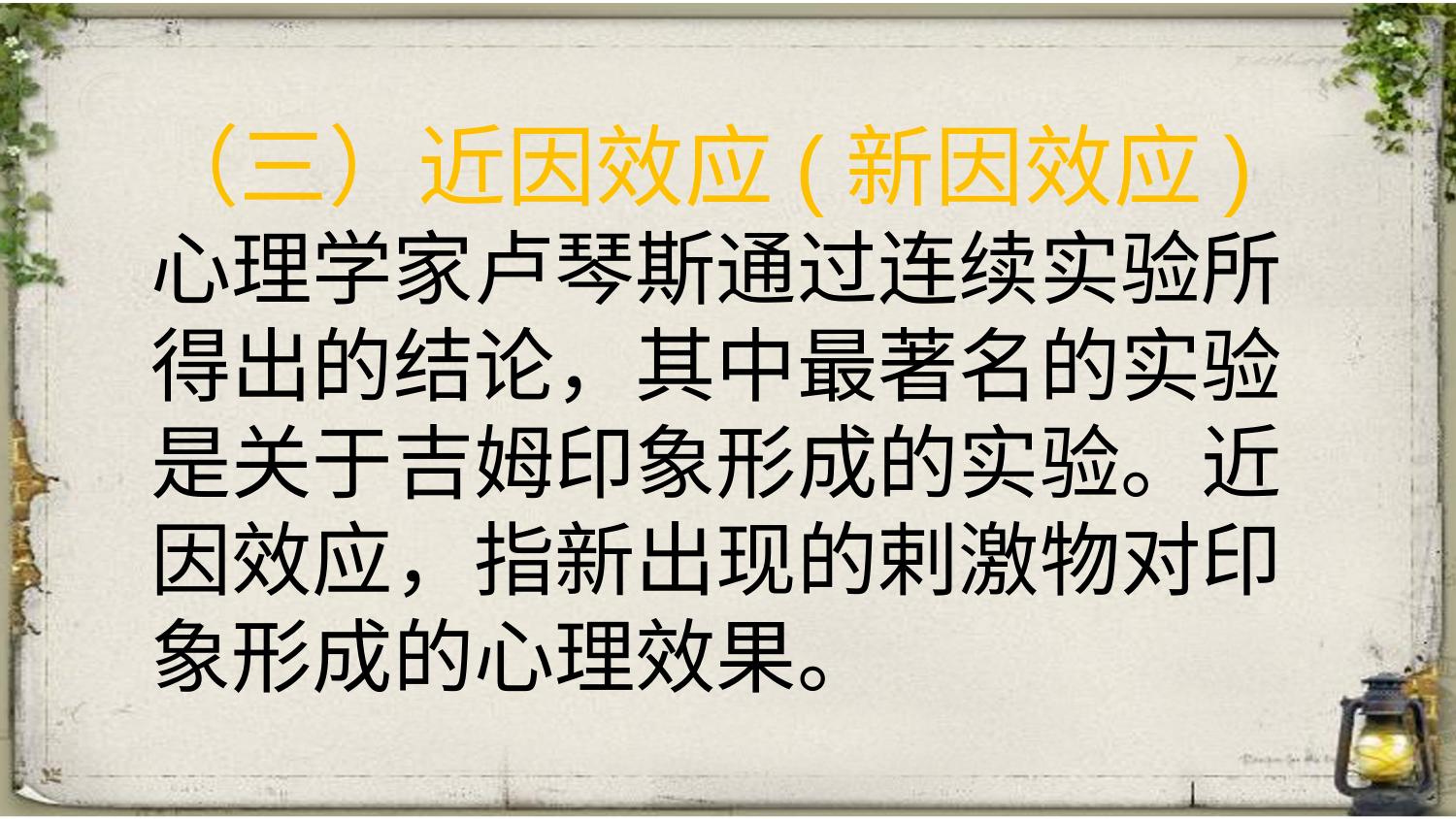

（三）近因效应(新因效应)
心理学家卢琴斯通过连续实验所得出的结论，其中最著名的实验是关于吉姆印象形成的实验。近因效应，指新出现的剌激物对印象形成的心理效果。